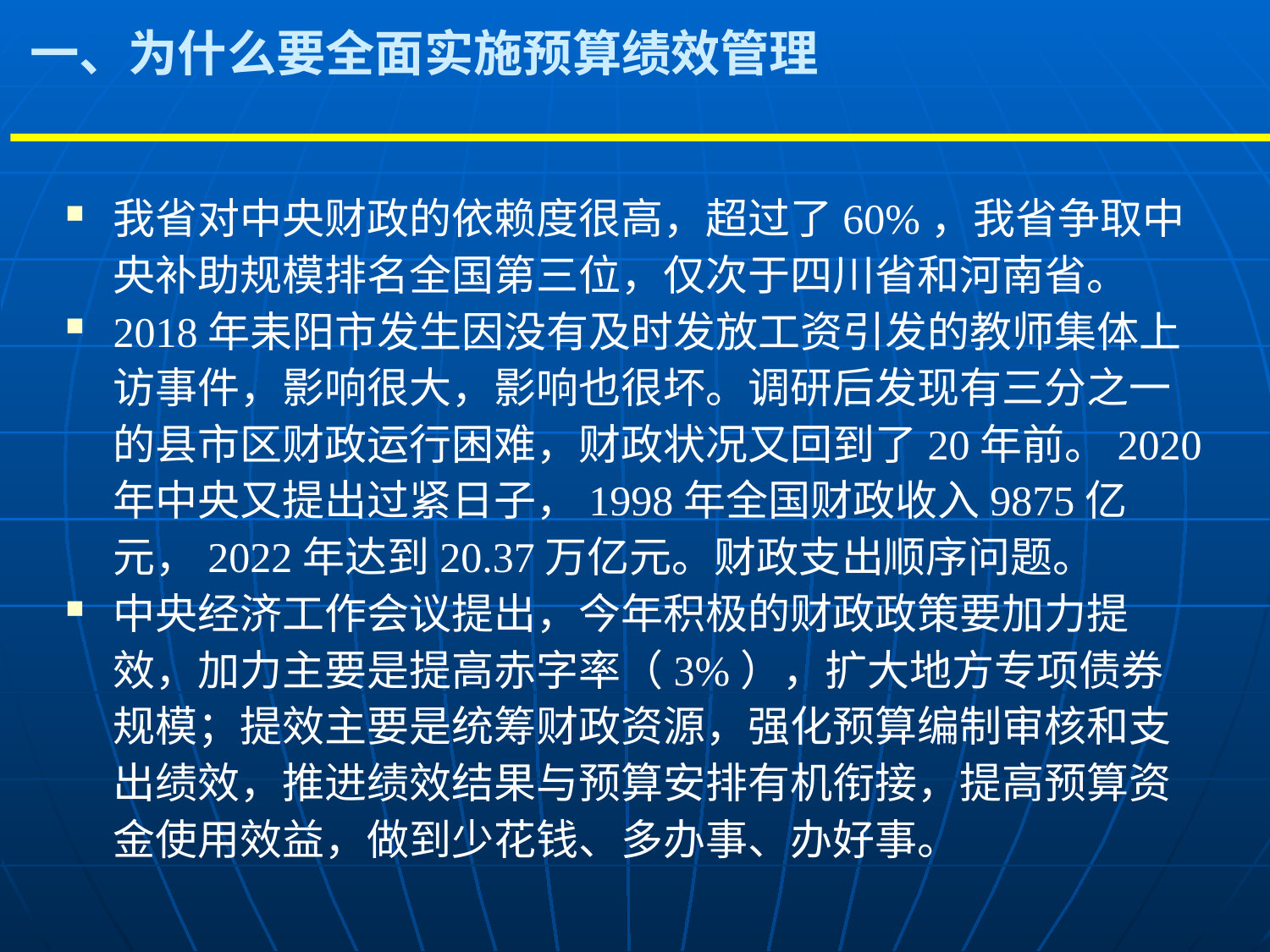

# 一、为什么要全面实施预算绩效管理

我省对中央财政的依赖度很高，超过了60%，我省争取中央补助规模排名全国第三位，仅次于四川省和河南省。
2018年耒阳市发生因没有及时发放工资引发的教师集体上访事件，影响很大，影响也很坏。调研后发现有三分之一的县市区财政运行困难，财政状况又回到了20年前。2020年中央又提出过紧日子，1998年全国财政收入9875亿元，2022年达到20.37万亿元。财政支出顺序问题。
中央经济工作会议提出，今年积极的财政政策要加力提效，加力主要是提高赤字率（3%），扩大地方专项债券规模；提效主要是统筹财政资源，强化预算编制审核和支出绩效，推进绩效结果与预算安排有机衔接，提高预算资金使用效益，做到少花钱、多办事、办好事。